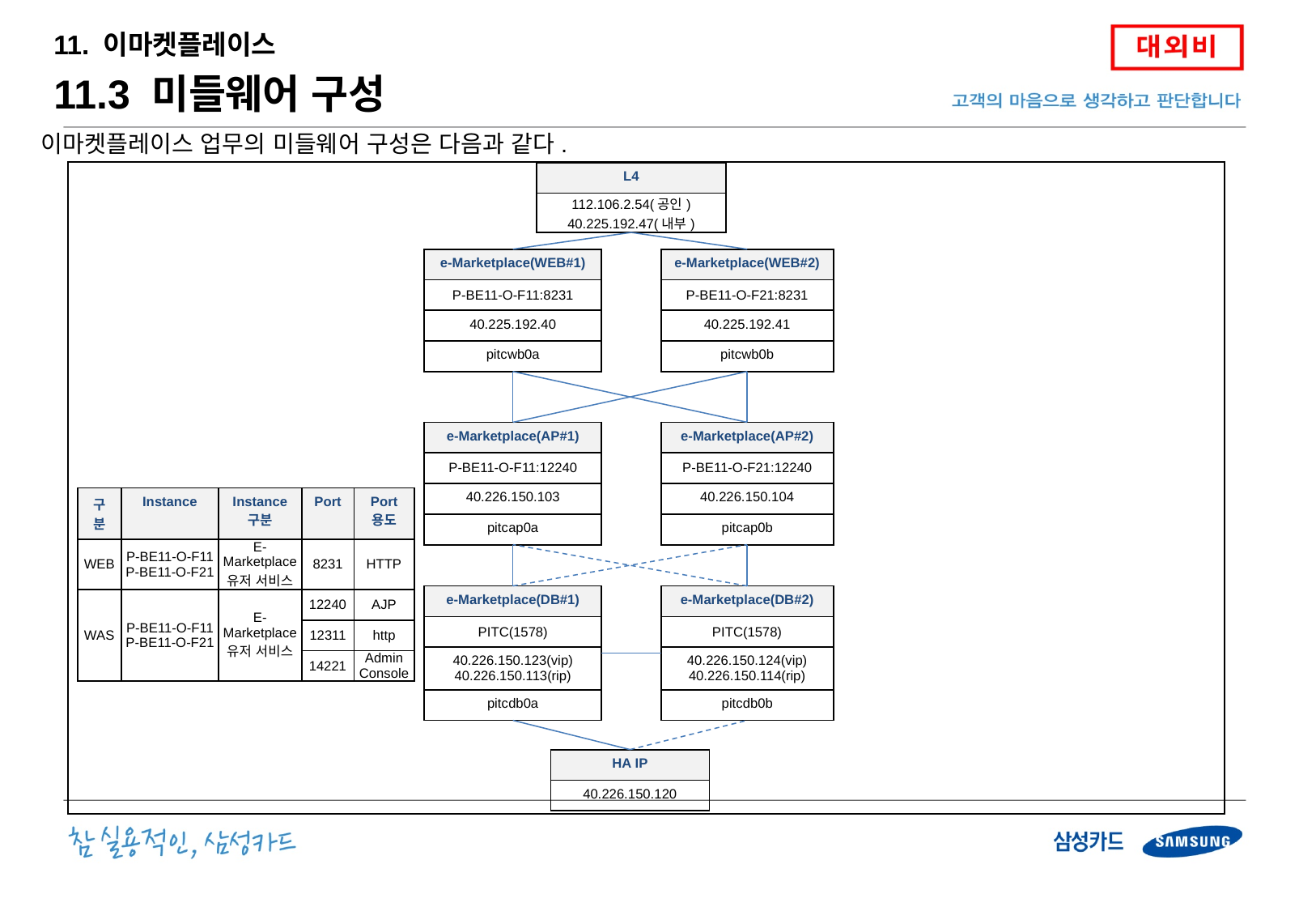

11. 이마켓플레이스
11.3 미들웨어 구성
이마켓플레이스 업무의 미들웨어 구성은 다음과 같다.

| L4 |
| --- |
| 112.106.2.54(공인) 40.225.192.47(내부) |
| e-Marketplace(WEB#1) |
| --- |
| P-BE11-O-F11:8231 |
| 40.225.192.40 |
| pitcwb0a |
| e-Marketplace(WEB#2) |
| --- |
| P-BE11-O-F21:8231 |
| 40.225.192.41 |
| pitcwb0b |
| e-Marketplace(AP#1) |
| --- |
| P-BE11-O-F11:12240 |
| 40.226.150.103 |
| pitcap0a |
| e-Marketplace(AP#2) |
| --- |
| P-BE11-O-F21:12240 |
| 40.226.150.104 |
| pitcap0b |
| 구분 | Instance | Instance 구분 | Port | Port 용도 |
| --- | --- | --- | --- | --- |
| WEB | P-BE11-O-F11 P-BE11-O-F21 | E-Marketplace 유저 서비스 | 8231 | HTTP |
| WAS | P-BE11-O-F11 P-BE11-O-F21 | E-Marketplace 유저 서비스 | 12240 | AJP |
|  |  |  | 12311 | http |
|  |  |  | 14221 | Admin Console |
| e-Marketplace(DB#1) |
| --- |
| PITC(1578) |
| 40.226.150.123(vip) 40.226.150.113(rip) |
| pitcdb0a |
| e-Marketplace(DB#2) |
| --- |
| PITC(1578) |
| 40.226.150.124(vip) 40.226.150.114(rip) |
| pitcdb0b |
| HA IP |
| --- |
| 40.226.150.120 |